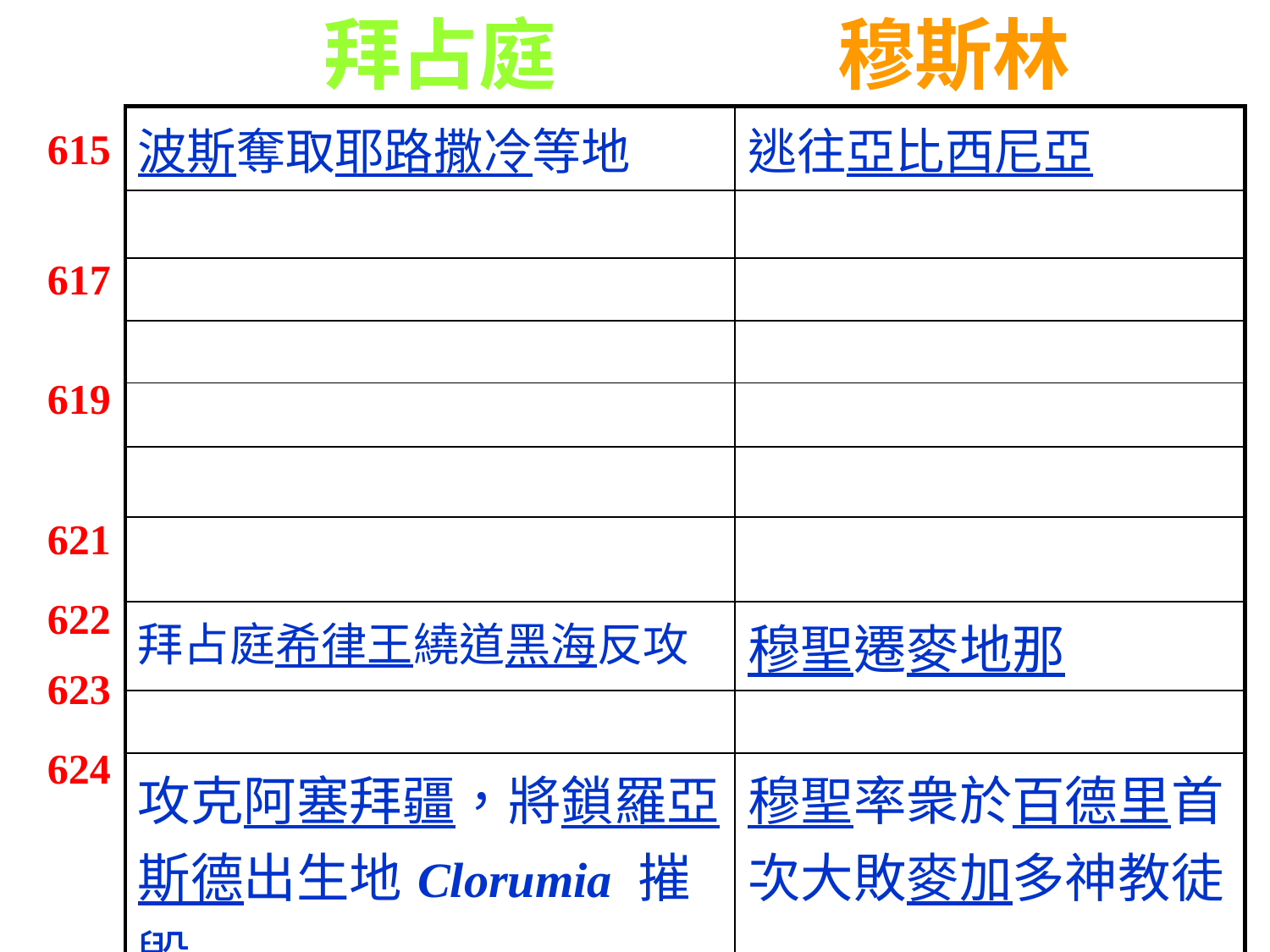

拜占庭
穆斯林
| 波斯奪取耶路撒冷等地 | 逃往亞比西尼亞 |
| --- | --- |
|  |  |
|  |  |
|  |  |
|  |  |
|  |  |
|  |  |
| 拜占庭希律王繞道黑海反攻 | 穆聖遷麥地那 |
|  |  |
| 攻克阿塞拜疆，將鎖羅亞斯德出生地Clorumia 摧毀 | 穆聖率衆於百德里首次大敗麥加多神教徒 |
615
617
619
621
622
623
624